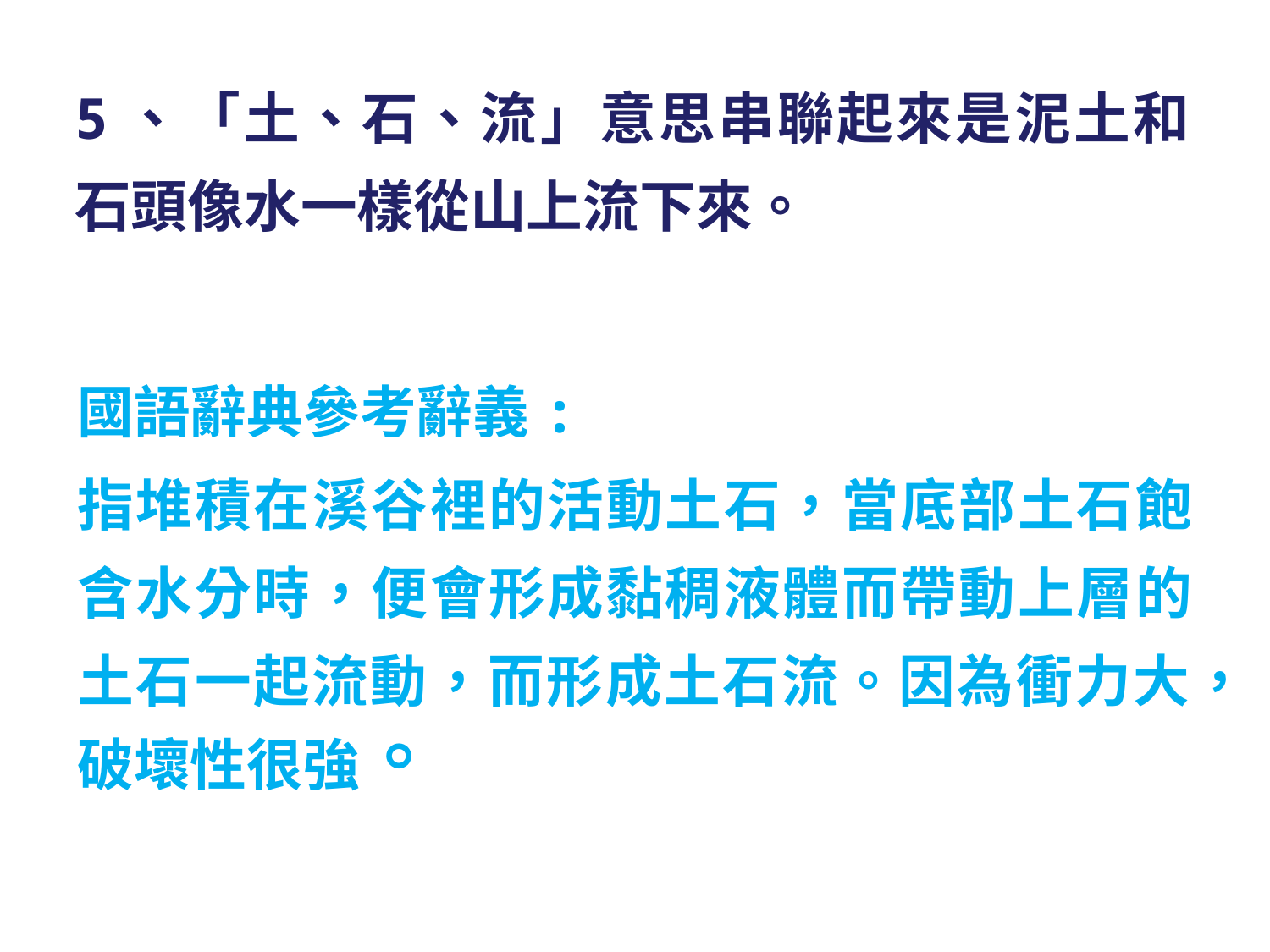

5、「土、石、流」意思串聯起來是泥土和石頭像水一樣從山上流下來。
國語辭典參考辭義:
指堆積在溪谷裡的活動土石，當底部土石飽含水分時，便會形成黏稠液體而帶動上層的土石一起流動，而形成土石流。因為衝力大，破壞性很強。